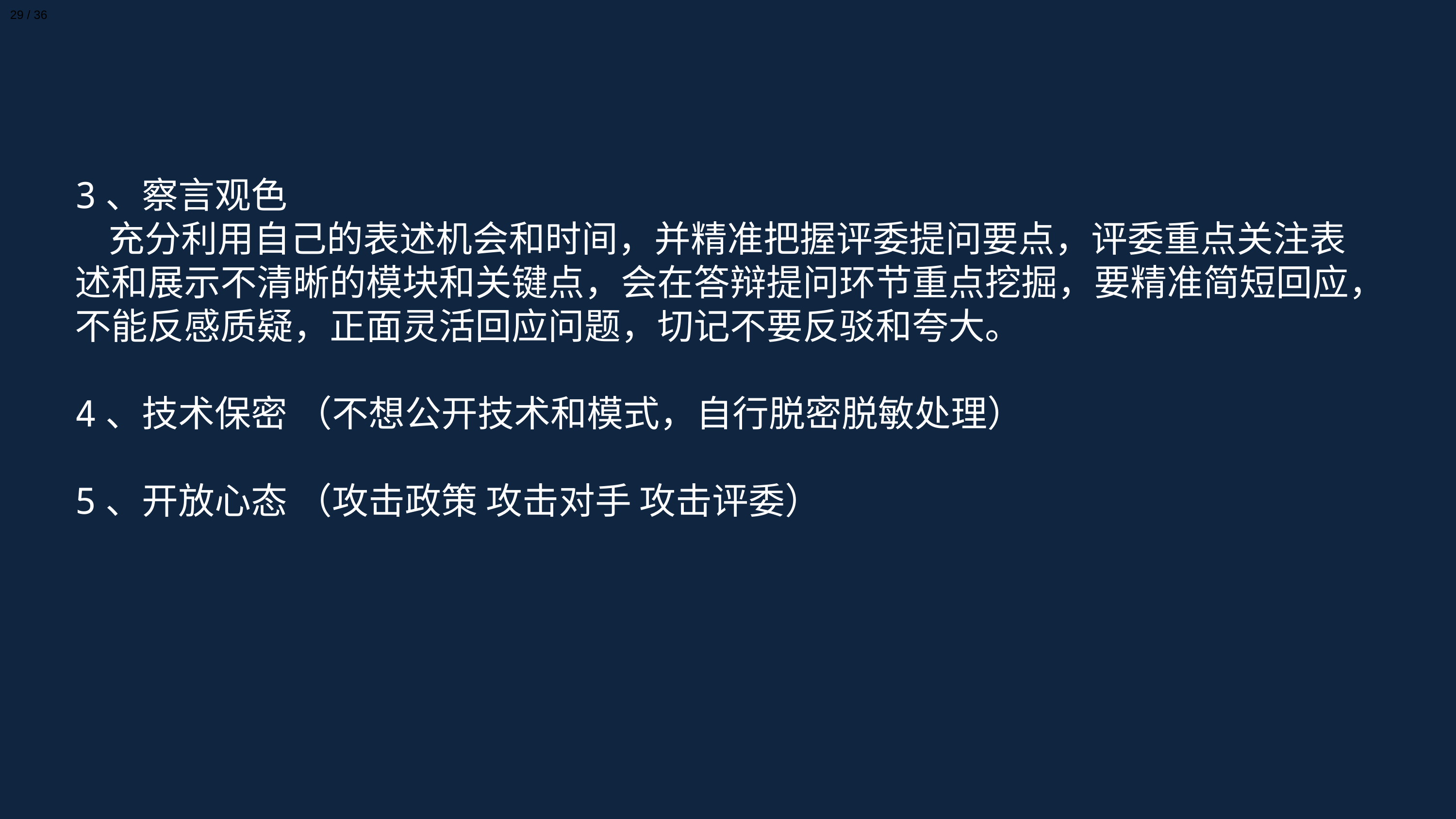

29 / 36

3、察言观色
   充分利用自己的表述机会和时间，并精准把握评委提问要点，评委重点关注表述和展示不清晰的模块和关键点，会在答辩提问环节重点挖掘，要精准简短回应，不能反感质疑，正面灵活回应问题，切记不要反驳和夸大。

4、技术保密 （不想公开技术和模式，自行脱密脱敏处理）

5、开放心态 （攻击政策 攻击对手 攻击评委）